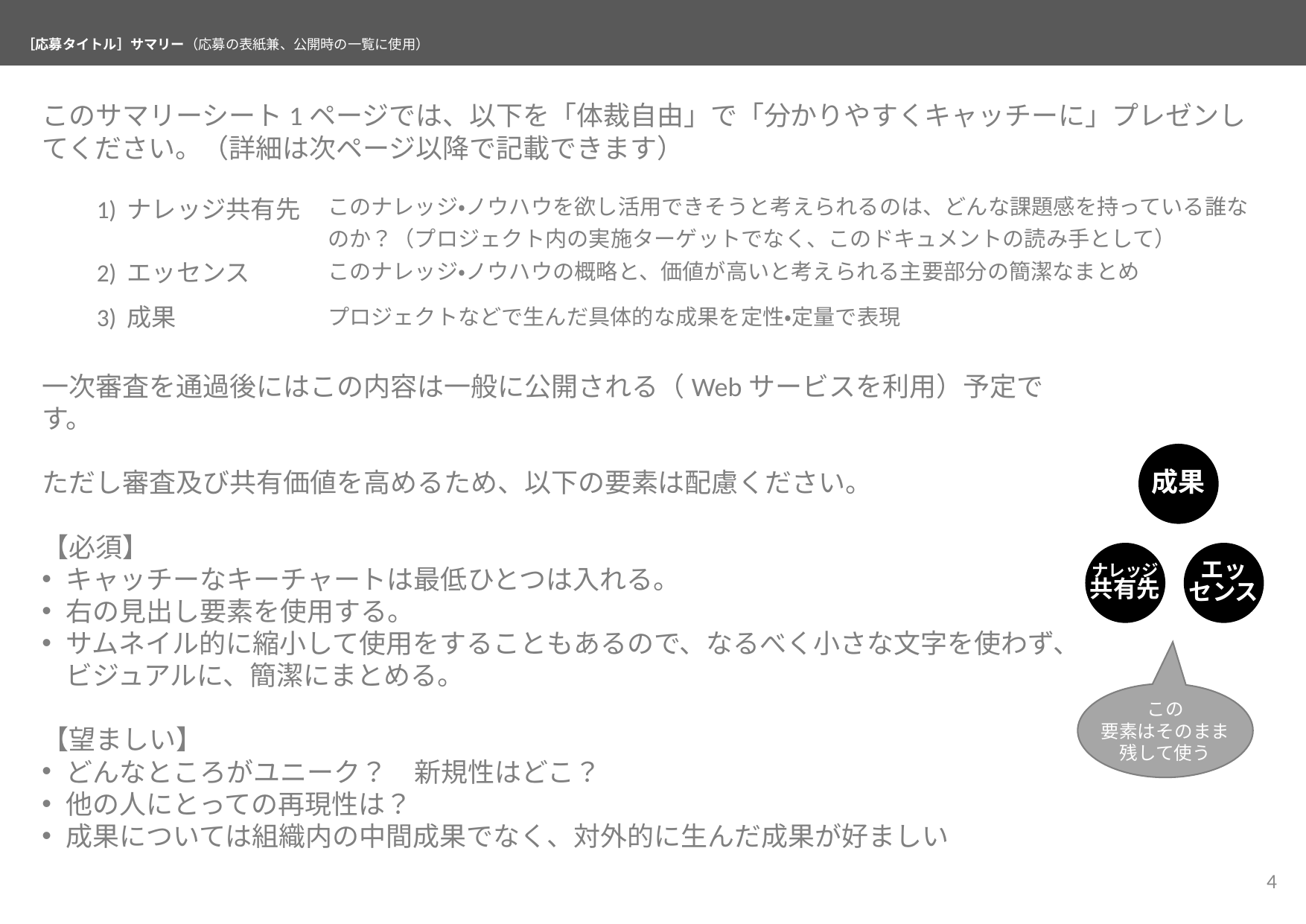

# ［応募タイトル］サマリー（応募の表紙兼、公開時の一覧に使用）
このサマリーシート1ページでは、以下を「体裁自由」で「分かりやすくキャッチーに」プレゼンしてください。（詳細は次ページ以降で記載できます）
| 1) ナレッジ共有先 | このナレッジ・ノウハウを欲し活用できそうと考えられるのは、どんな課題感を持っている誰なのか？（プロジェクト内の実施ターゲットでなく、このドキュメントの読み手として） |
| --- | --- |
| 2) エッセンス | このナレッジ・ノウハウの概略と、価値が高いと考えられる主要部分の簡潔なまとめ |
| 3) 成果 | プロジェクトなどで生んだ具体的な成果を定性・定量で表現 |
一次審査を通過後にはこの内容は一般に公開される（Webサービスを利用）予定です。

ただし審査及び共有価値を高めるため、以下の要素は配慮ください。

【必須】
キャッチーなキーチャートは最低ひとつは入れる。
右の見出し要素を使用する。
サムネイル的に縮小して使用をすることもあるので、なるべく小さな文字を使わず、ビジュアルに、簡潔にまとめる。

【望ましい】
どんなところがユニーク？　新規性はどこ？
他の人にとっての再現性は？
成果については組織内の中間成果でなく、対外的に生んだ成果が好ましい
成果
ナレッジ
共有先
エッ
センス
この
要素はそのまま
残して使う
4